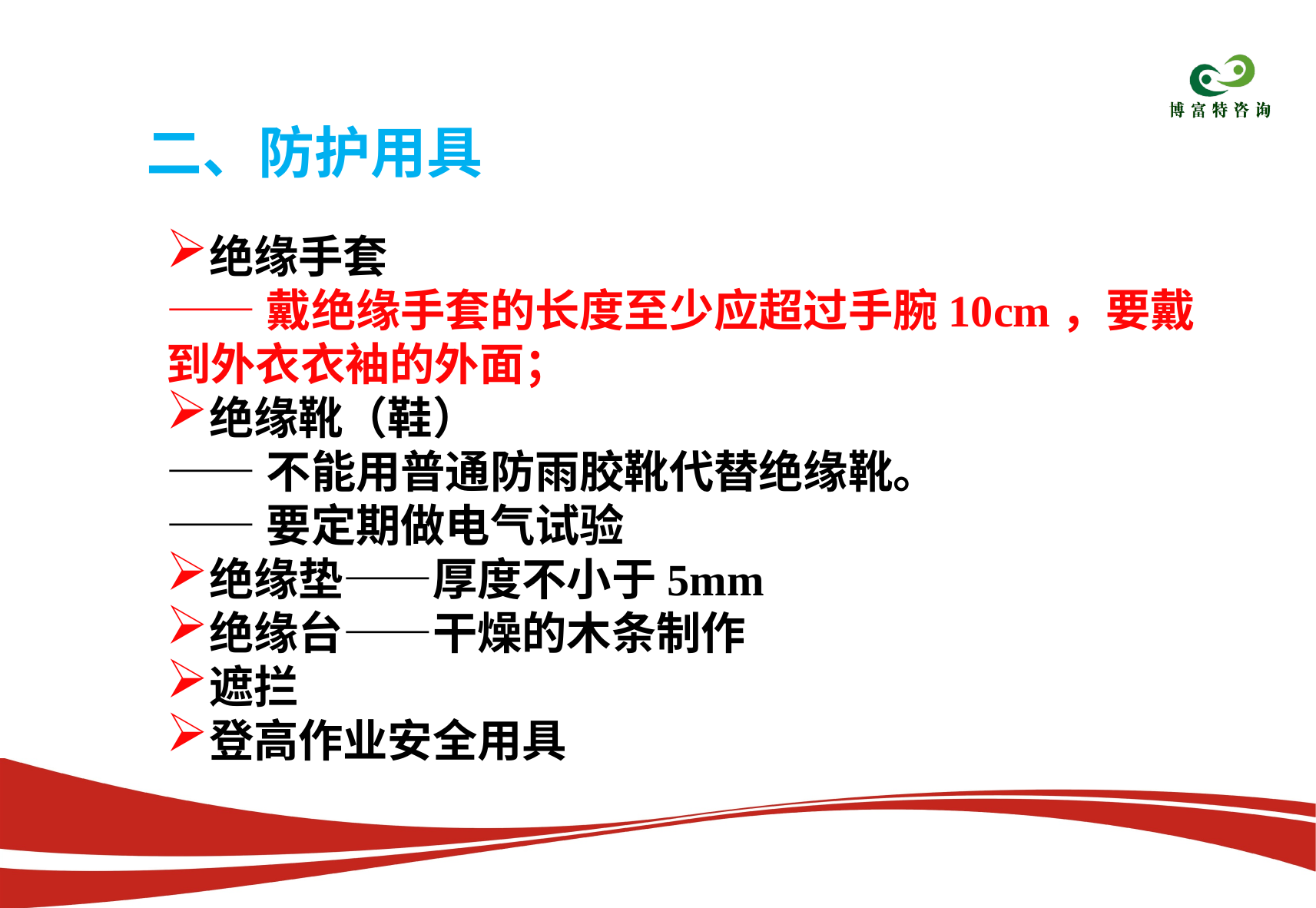

58
二、防护用具
绝缘手套
——戴绝缘手套的长度至少应超过手腕10cm，要戴到外衣衣袖的外面；
绝缘靴（鞋）
——不能用普通防雨胶靴代替绝缘靴。
——要定期做电气试验
绝缘垫——厚度不小于5mm
绝缘台——干燥的木条制作
遮拦
登高作业安全用具